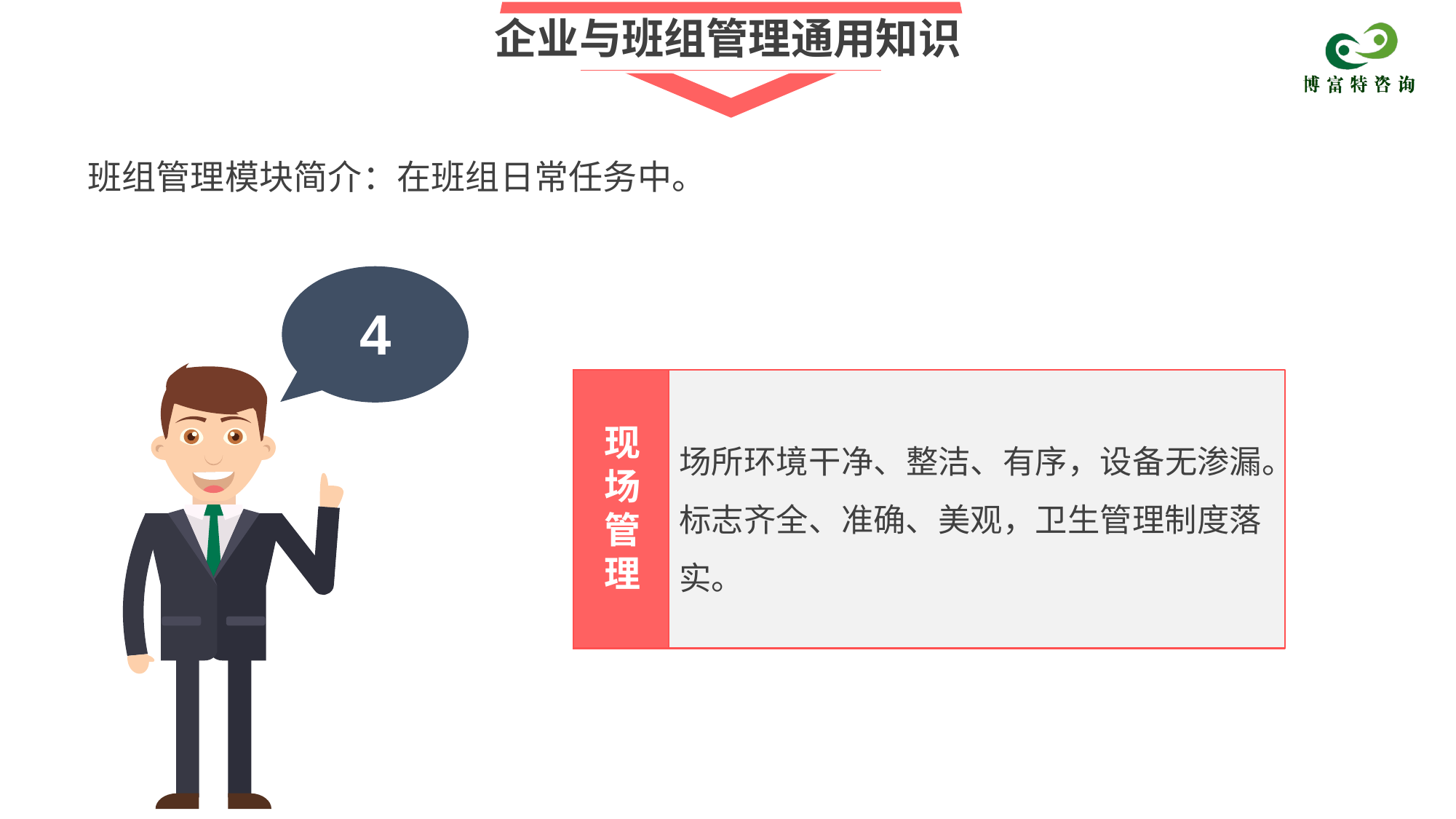

企业与班组管理通用知识
班组管理模块简介：在班组日常任务中。

4

场所环境干净、整洁、有序，设备无渗漏。标志齐全、准确、美观，卫生管理制度落实。
现场管理
.